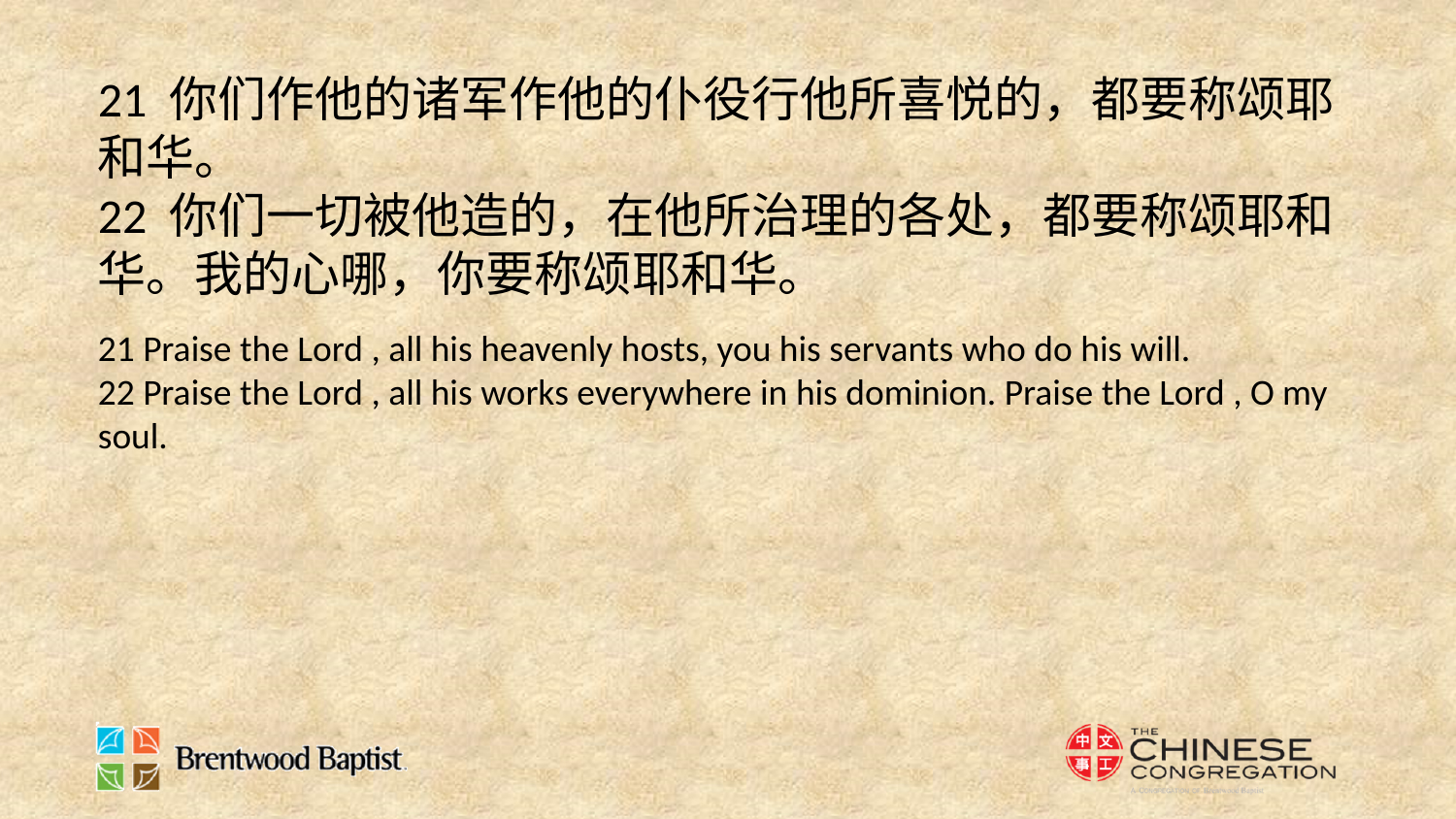

21 你们作他的诸军作他的仆役行他所喜悦的，都要称颂耶和华。
22 你们一切被他造的，在他所治理的各处，都要称颂耶和华。我的心哪，你要称颂耶和华。

21 Praise the Lord , all his heavenly hosts, you his servants who do his will.
22 Praise the Lord , all his works everywhere in his dominion. Praise the Lord , O my soul.